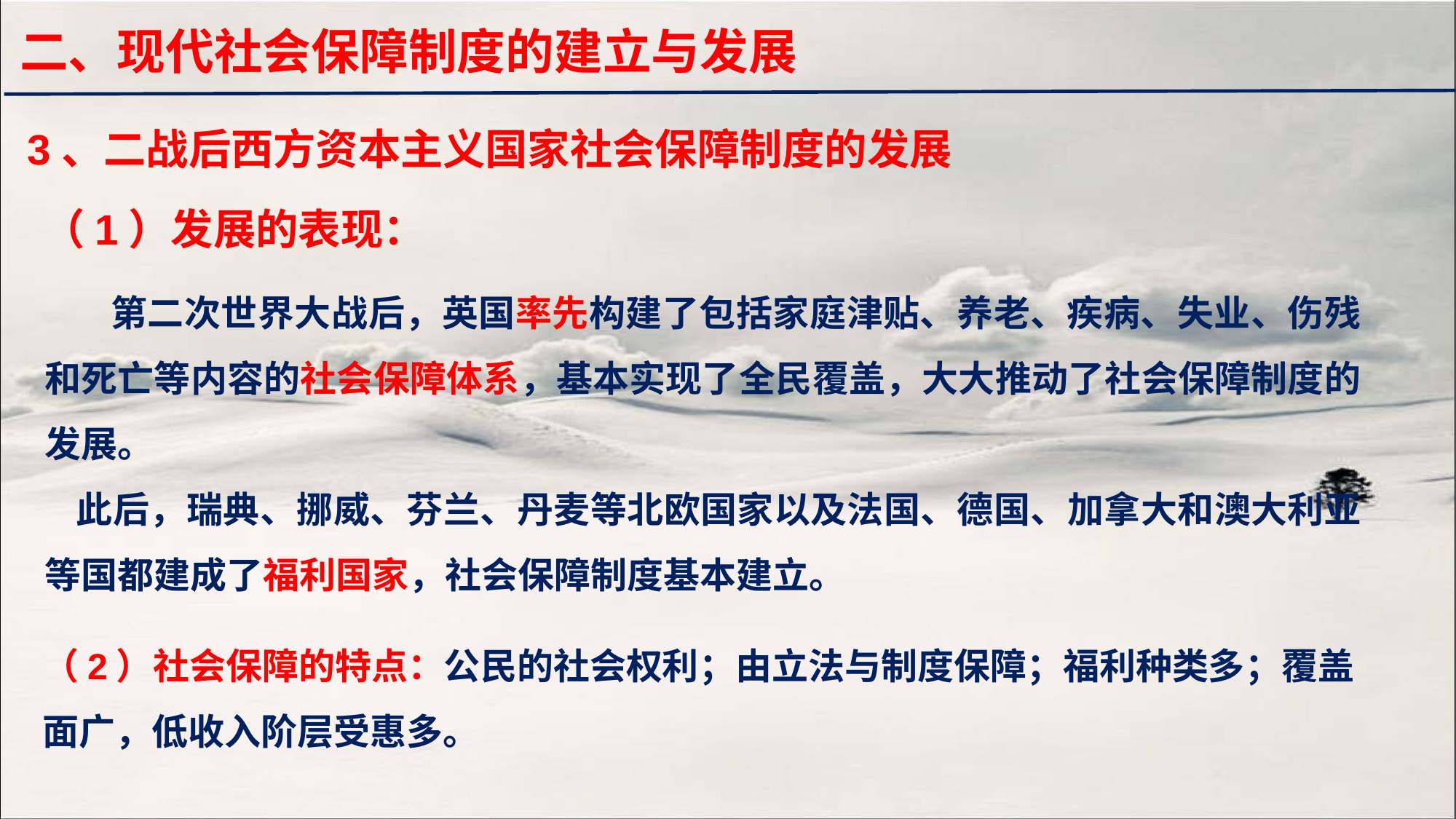

二、现代社会保障制度的建立与发展
3、二战后西方资本主义国家社会保障制度的发展
（1）发展的表现：
   第二次世界大战后，英国率先构建了包括家庭津贴、养老、疾病、失业、伤残和死亡等内容的社会保障体系，基本实现了全民覆盖，大大推动了社会保障制度的发展。
此后，瑞典、挪威、芬兰、丹麦等北欧国家以及法国、德国、加拿大和澳大利亚等国都建成了福利国家，社会保障制度基本建立。

（2）社会保障的特点：公民的社会权利；由立法与制度保障；福利种类多；覆盖面广，低收入阶层受惠多。